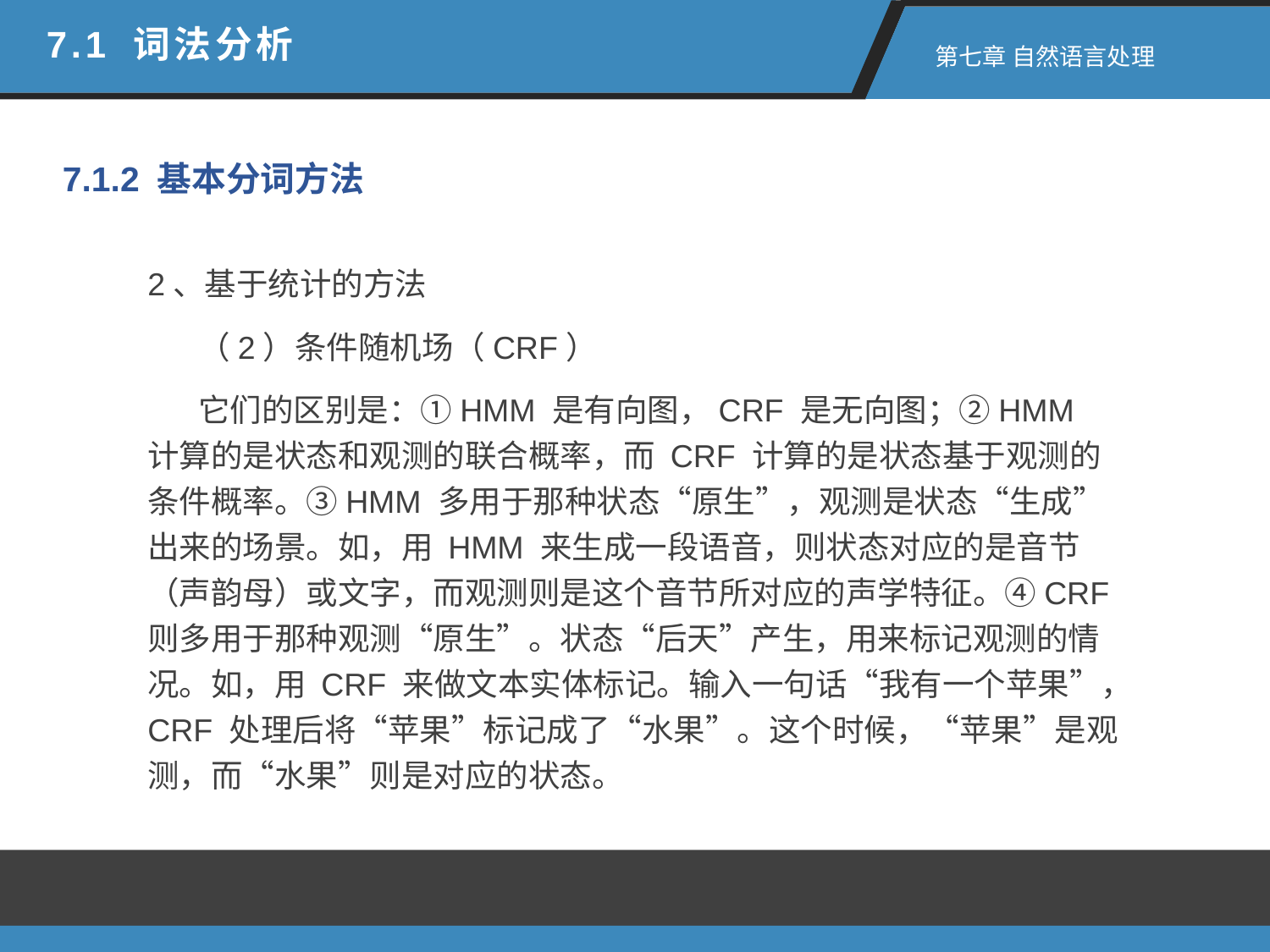

7.1 词法分析
  第七章 自然语言处理
7.1.2 基本分词方法

2、基于统计的方法
      （2）条件随机场（CRF）
      它们的区别是：①HMM 是有向图，CRF 是无向图；②HMM 计算的是状态和观测的联合概率，而 CRF 计算的是状态基于观测的条件概率。③HMM 多用于那种状态“原生”，观测是状态“生成”出来的场景。如，用 HMM 来生成一段语音，则状态对应的是音节（声韵母）或文字，而观测则是这个音节所对应的声学特征。④CRF 则多用于那种观测“原生”。状态“后天”产生，用来标记观测的情况。如，用 CRF 来做文本实体标记。输入一句话“我有一个苹果”，CRF 处理后将“苹果”标记成了“水果”。这个时候，“苹果”是观测，而“水果”则是对应的状态。